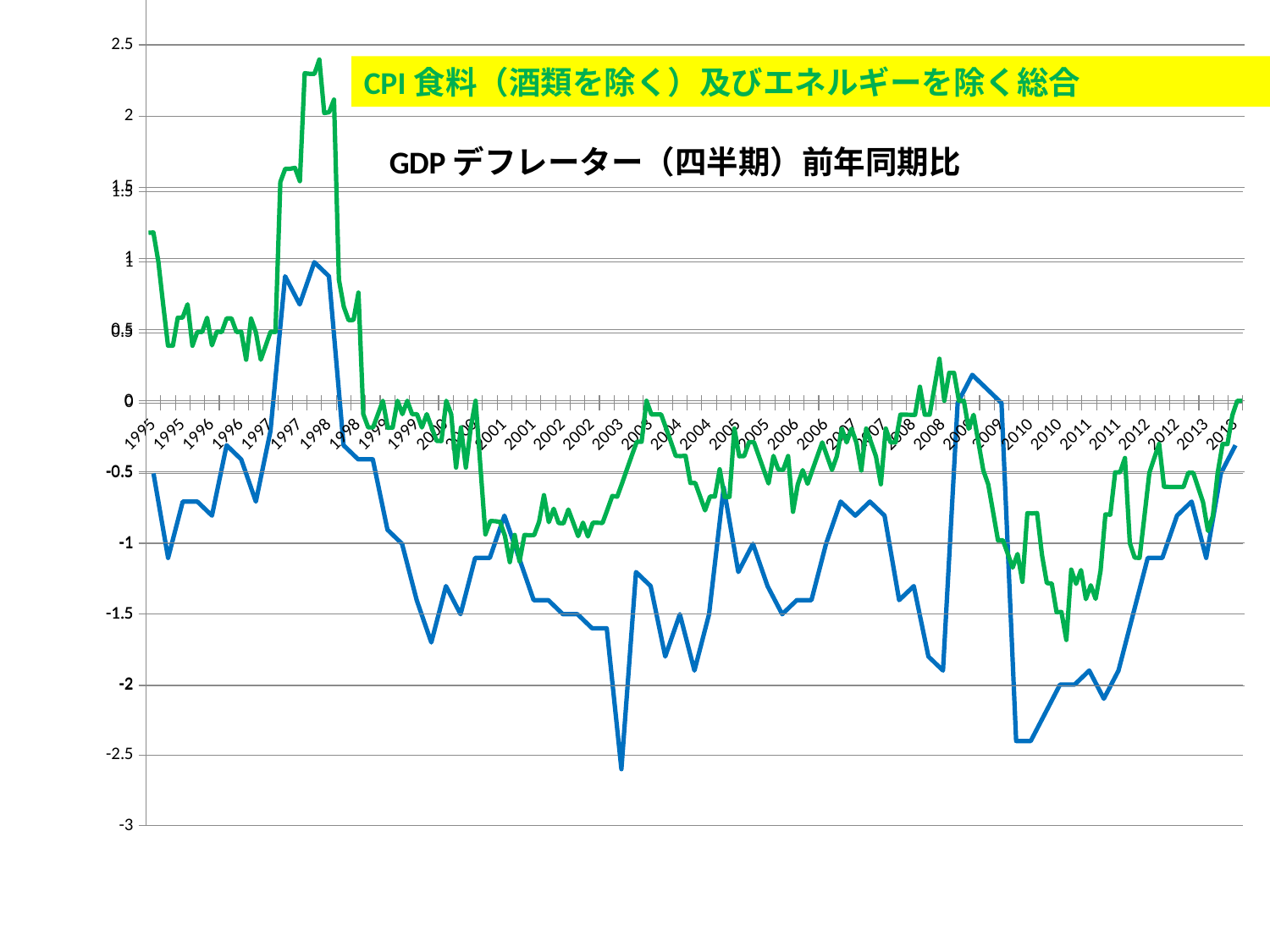

### Chart

| Category |  |
|---|---|
CPI食料（酒類を除く）及びエネルギーを除く総合

### Chart:

| Category | GDPデフレーター（四半期）前年同期比 |
|---|---|
| 1995 | -0.5 |
| 1995 | -1.1 |
| 1995 | -0.7000000000000006 |
| 1995 | -0.7000000000000006 |
| 1996 | -0.8 |
| 1996 | -0.3000000000000003 |
| 1996 | -0.4 |
| 1996 | -0.7000000000000006 |
| 1997 | -0.2 |
| 1997 | 0.9 |
| 1997 | 0.7000000000000006 |
| 1997 | 1.0 |
| 1998 | 0.9 |
| 1998 | -0.3000000000000003 |
| 1998 | -0.4 |
| 1998 | -0.4 |
| 1999 | -0.9 |
| 1999 | -1.0 |
| 1999 | -1.4 |
| 1999 | -1.7 |
| 2000 | -1.3 |
| 2000 | -1.5 |
| 2000 | -1.1 |
| 2000 | -1.1 |
| 2001 | -0.8 |
| 2001 | -1.1 |
| 2001 | -1.4 |
| 2001 | -1.4 |
| 2002 | -1.5 |
| 2002 | -1.5 |
| 2002 | -1.6 |
| 2002 | -1.6 |
| 2003 | -2.6 |
| 2003 | -1.2 |
| 2003 | -1.3 |
| 2003 | -1.8 |
| 2004 | -1.5 |
| 2004 | -1.9000000000000001 |
| 2004 | -1.5 |
| 2004 | -0.6000000000000006 |
| 2005 | -1.2 |
| 2005 | -1.0 |
| 2005 | -1.3 |
| 2005 | -1.5 |
| 2006 | -1.4 |
| 2006 | -1.4 |
| 2006 | -1.0 |
| 2006 | -0.7000000000000006 |
| 2007 | -0.8 |
| 2007 | -0.7000000000000006 |
| 2007 | -0.8 |
| 2007 | -1.4 |
| 2008 | -1.3 |
| 2008 | -1.8 |
| 2008 | -1.9000000000000001 |
| 2008 | 0.0 |
| 2009 | 0.2 |
| 2009 | 0.1 |
| 2009 | 0.0 |
| 2009 | -2.4 |
| 2010 | -2.4 |
| 2010 | -2.2 |
| 2010 | -2.0 |
| 2010 | -2.0 |
| 2011 | -1.9000000000000001 |
| 2011 | -2.1 |
| 2011 | -1.9000000000000001 |
| 2011 | -1.5 |
| 2012 | -1.1 |
| 2012 | -1.1 |
| 2012 | -0.8 |
| 2012 | -0.7000000000000006 |
| 2013 | -1.1 |
| 2013 | -0.5 |
| 2013 | -0.3000000000000003 |